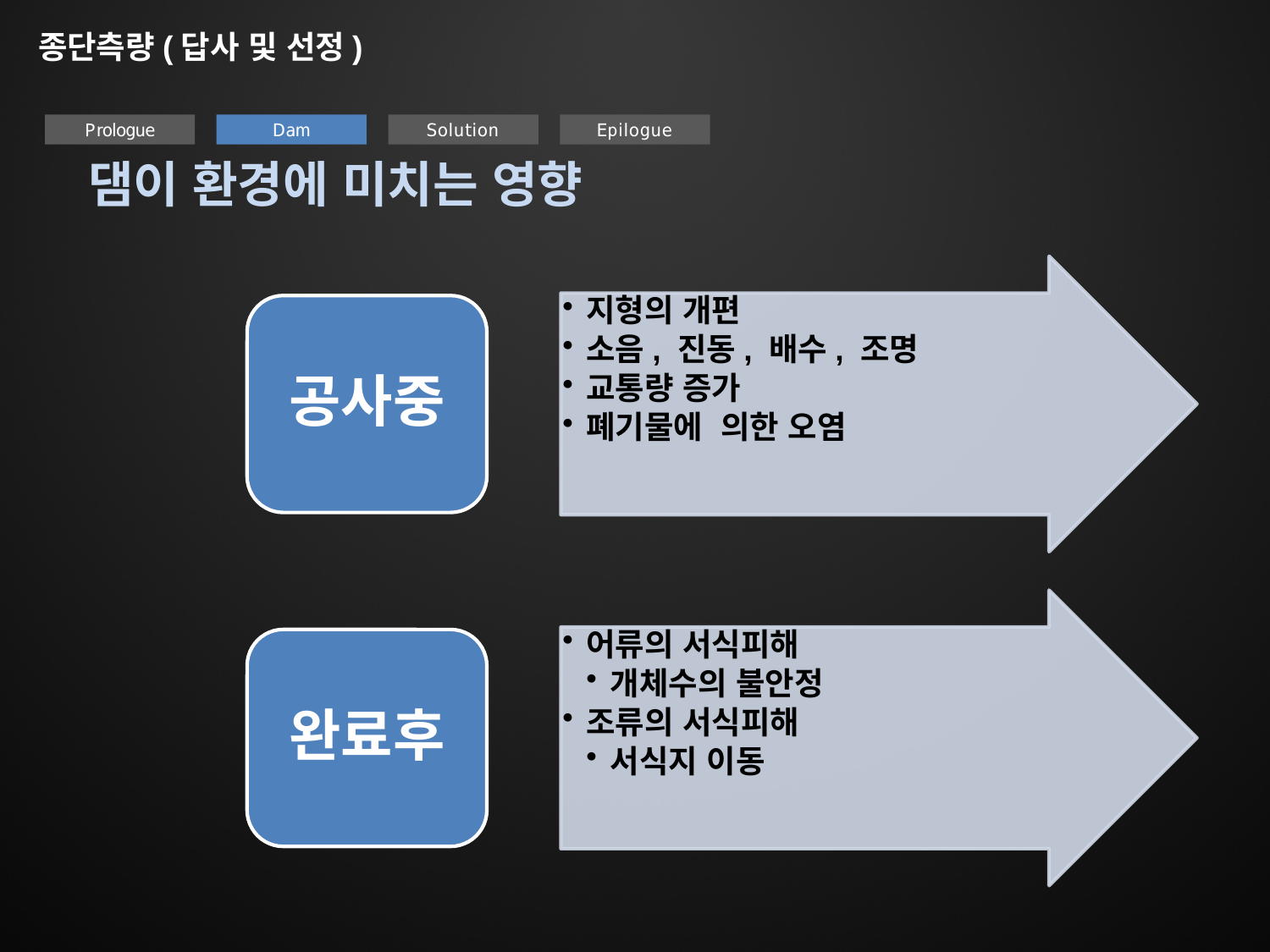

종단측량(답사 및 선정)
Prologue
Dam
Solution
Epilogue
댐이 환경에 미치는 영향
지형의 개편
소음, 진동, 배수, 조명
교통량 증가
폐기물에  의한 오염
공사중
어류의 서식피해
개체수의 불안정
조류의 서식피해
서식지 이동
완료후